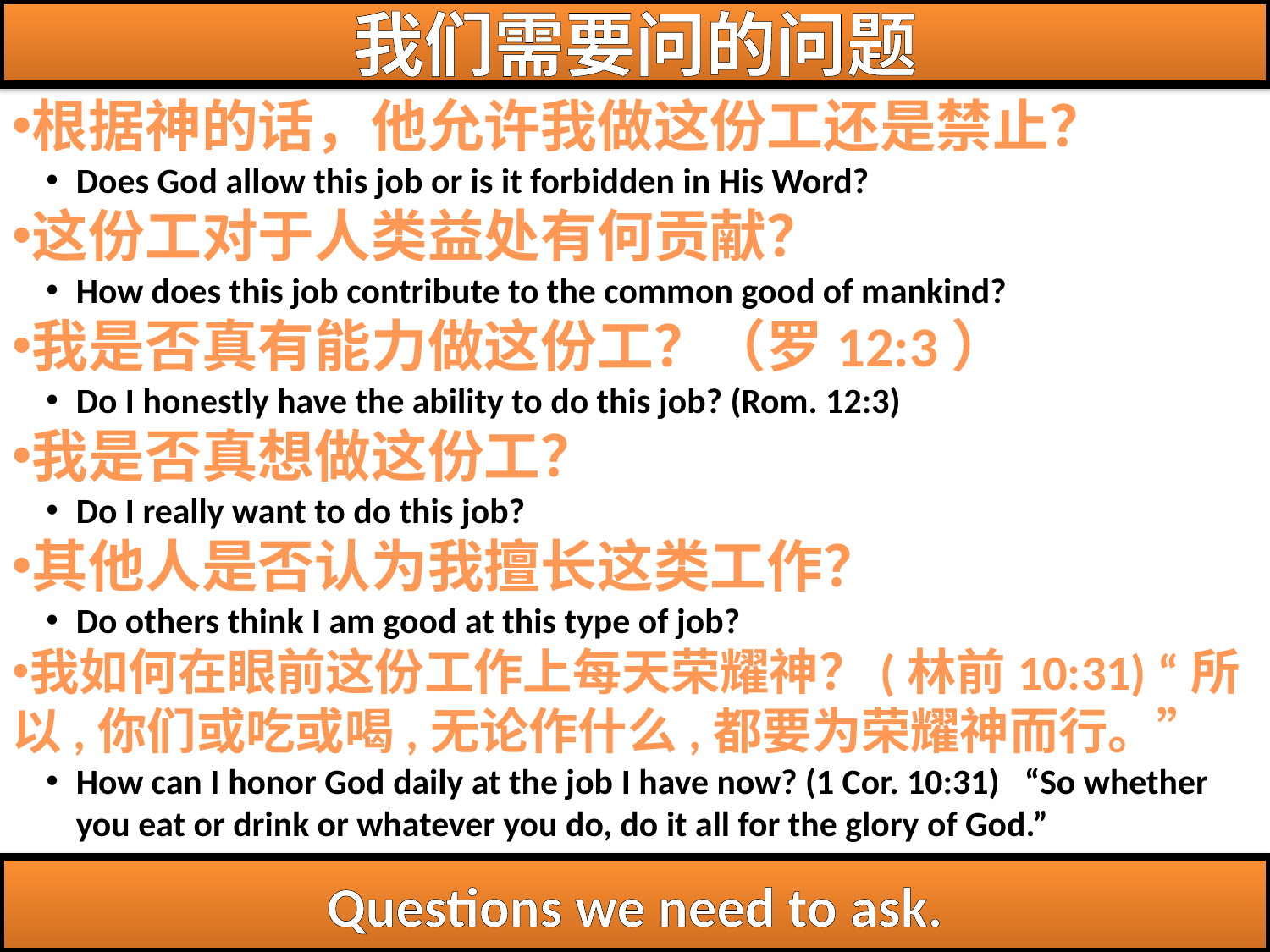

# 我们需要问的问题
根据神的话，他允许我做这份工还是禁止？
Does God allow this job or is it forbidden in His Word?
这份工对于人类益处有何贡献？
How does this job contribute to the common good of mankind?
我是否真有能力做这份工？（罗12:3）
Do I honestly have the ability to do this job? (Rom. 12:3)
我是否真想做这份工？
Do I really want to do this job?
其他人是否认为我擅长这类工作？
Do others think I am good at this type of job?
我如何在眼前这份工作上每天荣耀神？(林前10:31) “所以,你们或吃或喝,无论作什么,都要为荣耀神而行。”
How can I honor God daily at the job I have now? (1 Cor. 10:31)   “So whether you eat or drink or whatever you do, do it all for the glory of God.”
Questions we need to ask.